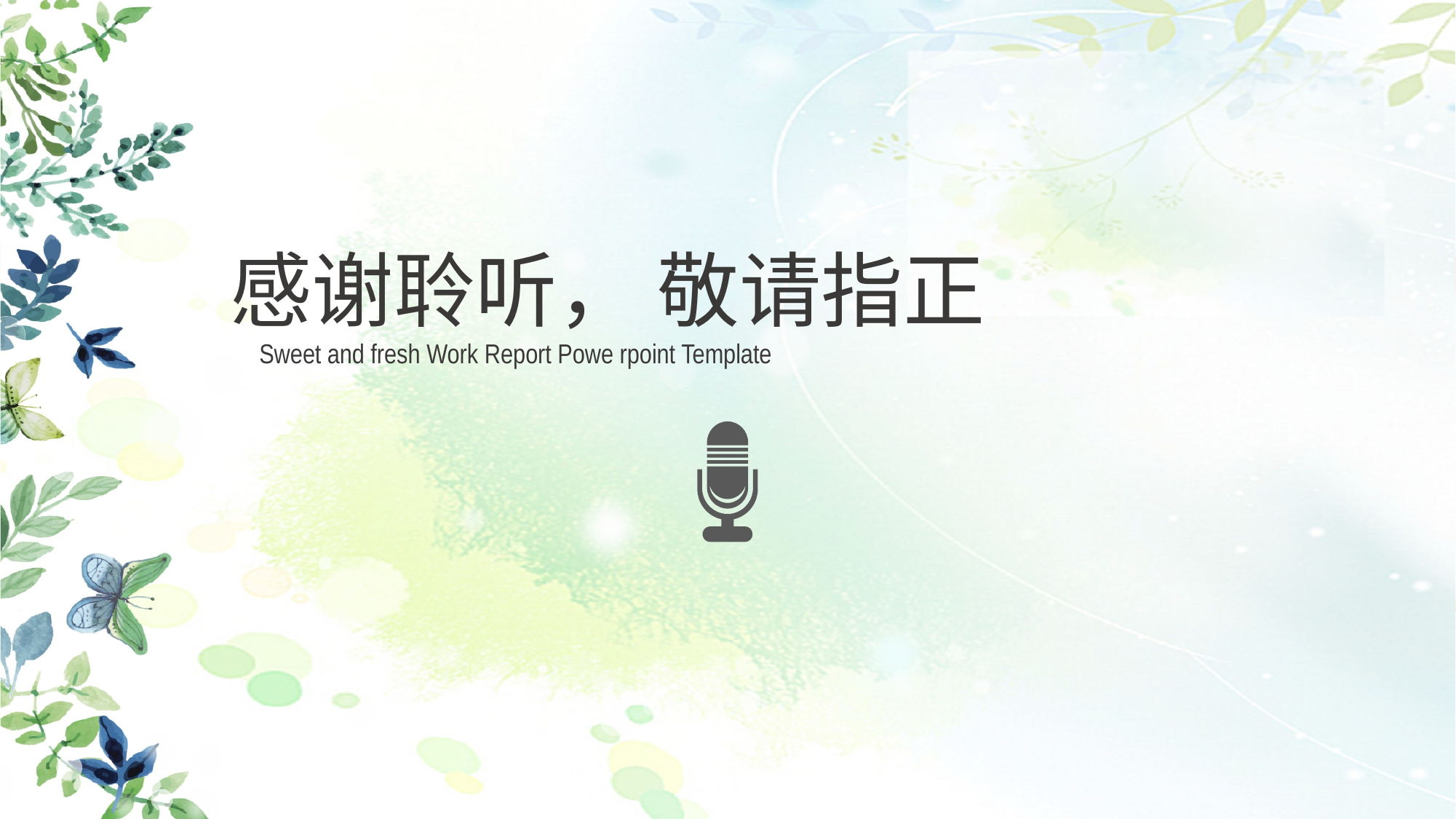

感谢聆听， 敬请指正

Sweet and fresh Work Report Powe rpoint Template